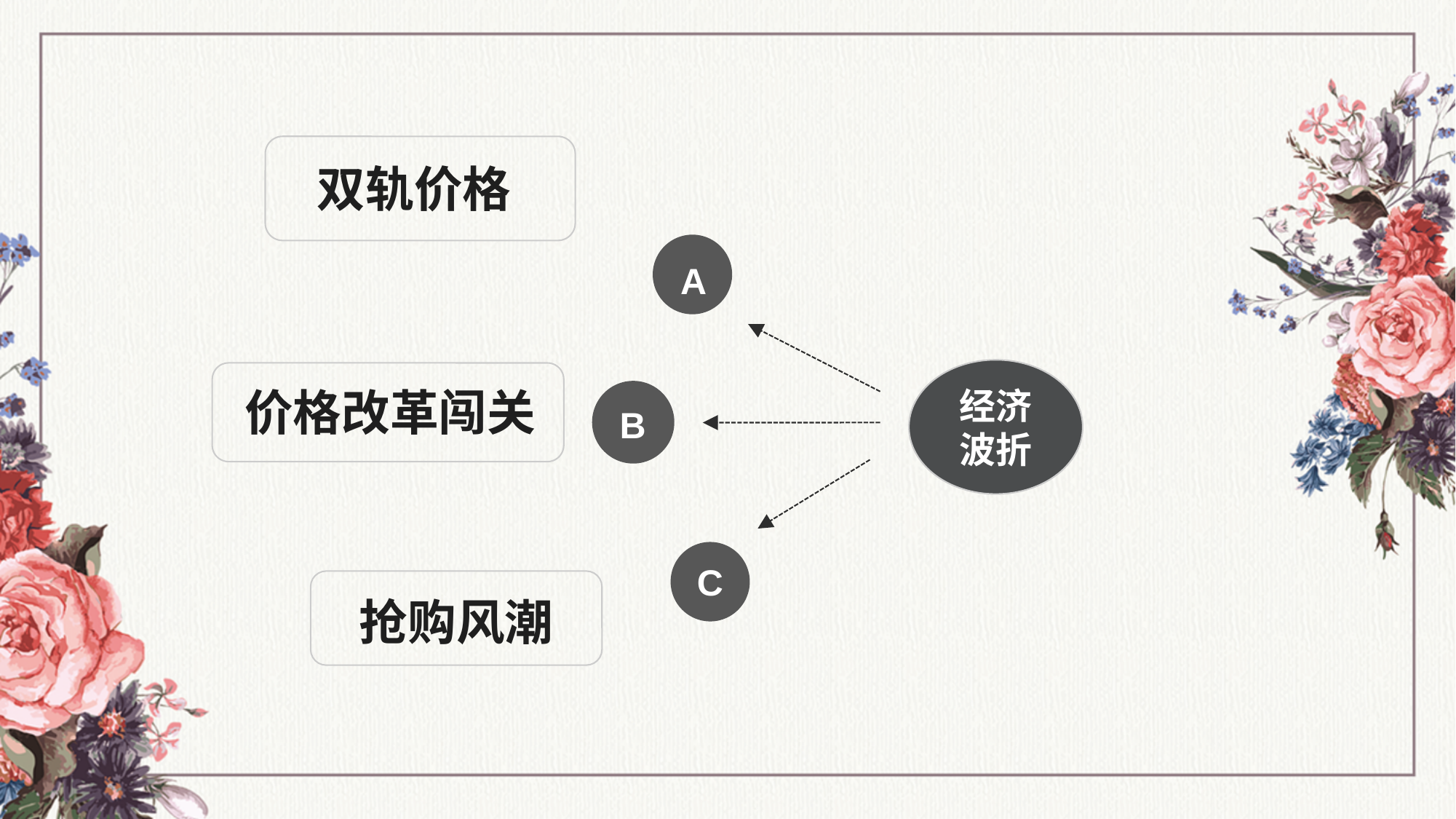

#

双轨价格

A

经济波折

价格改革闯关

B

C

抢购风潮